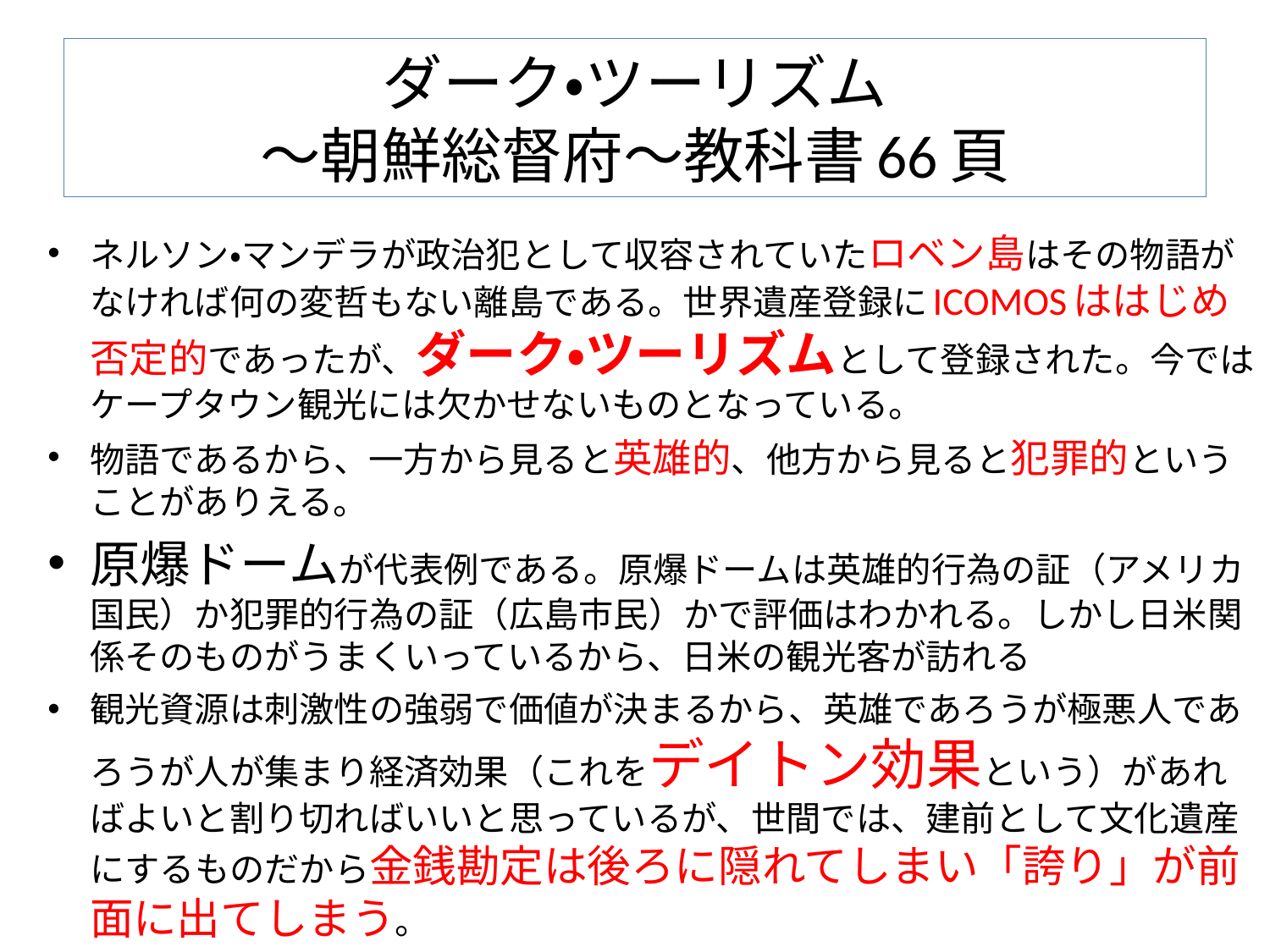

# ダーク・ツーリズム ～朝鮮総督府～教科書66頁
ネルソン・マンデラが政治犯として収容されていたロベン島はその物語がなければ何の変哲もない離島である。世界遺産登録にICOMOSははじめ否定的であったが、ダーク・ツーリズムとして登録された。今ではケープタウン観光には欠かせないものとなっている。
物語であるから、一方から見ると英雄的、他方から見ると犯罪的ということがありえる。
原爆ドームが代表例である。原爆ドームは英雄的行為の証（アメリカ国民）か犯罪的行為の証（広島市民）かで評価はわかれる。しかし日米関係そのものがうまくいっているから、日米の観光客が訪れる
観光資源は刺激性の強弱で価値が決まるから、英雄であろうが極悪人であろうが人が集まり経済効果（これをデイトン効果という）があればよいと割り切ればいいと思っているが、世間では、建前として文化遺産にするものだから金銭勘定は後ろに隠れてしまい「誇り」が前面に出てしまう。